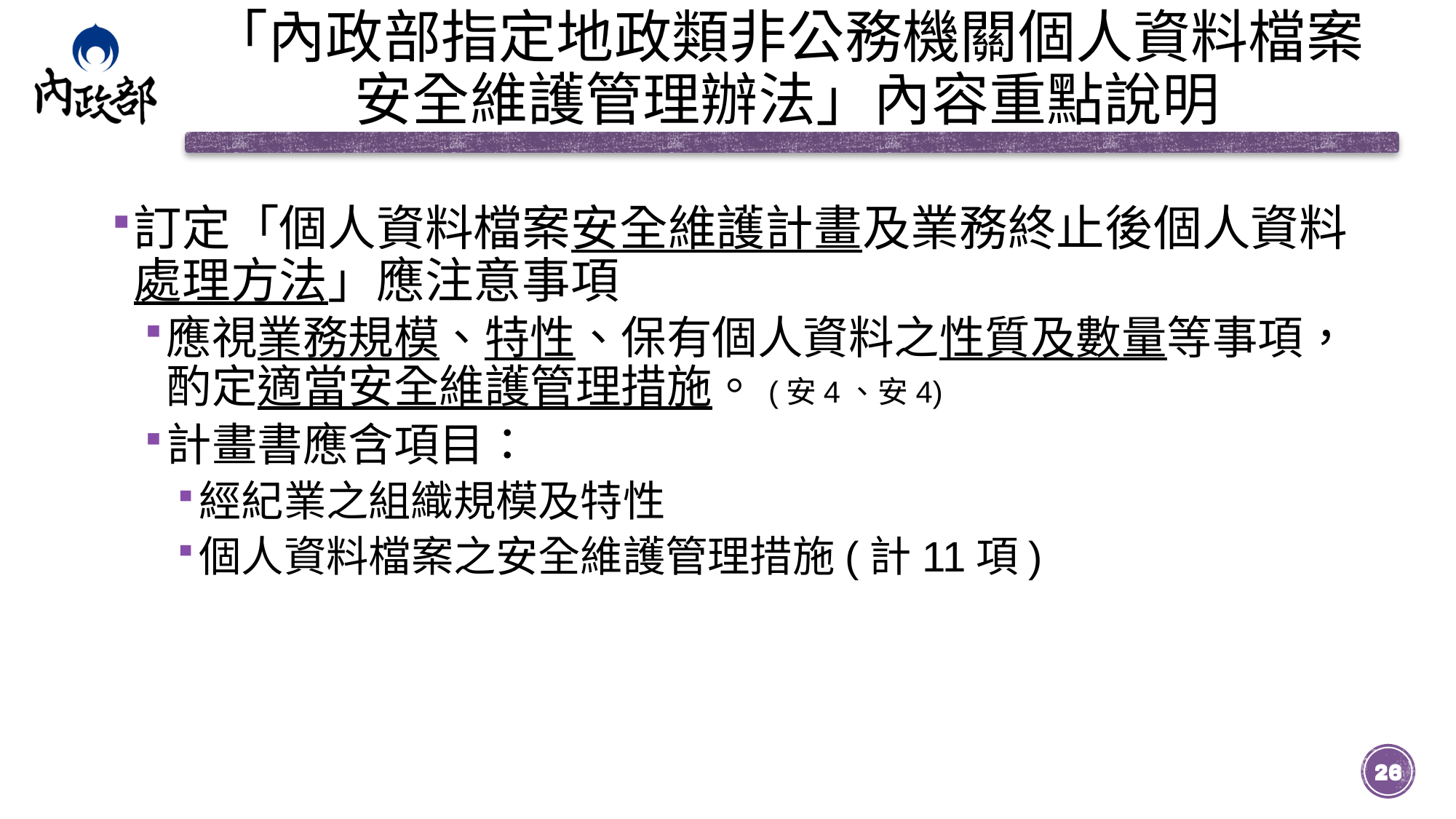

# 「內政部指定地政類非公務機關個人資料檔案安全維護管理辦法」內容重點說明
訂定「個人資料檔案安全維護計畫及業務終止後個人資料處理方法」應注意事項
應視業務規模、特性、保有個人資料之性質及數量等事項，酌定適當安全維護管理措施。(安4、安4)
計畫書應含項目：
經紀業之組織規模及特性
個人資料檔案之安全維護管理措施(計11項)
26